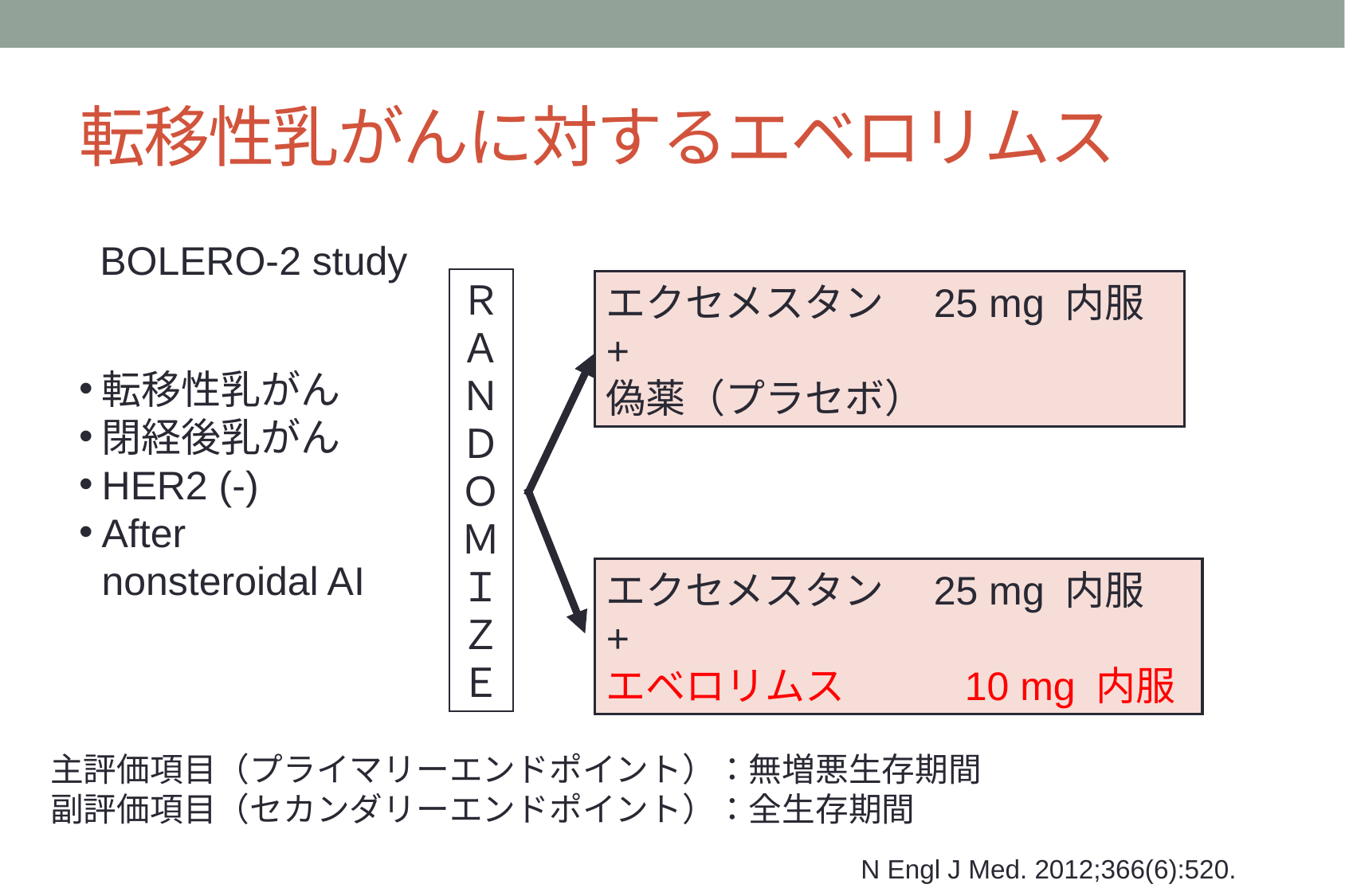

# 転移性乳がんに対するエベロリムス
BOLERO-2 study
Ｒ
Ａ
Ｎ
Ｄ
Ｏ
Ｍ
Ｉ
Ｚ
Ｅ
エクセメスタン　25 mg 内服 +
偽薬（プラセボ）

転移性乳がん
閉経後乳がん
HER2 (-)
After nonsteroidal AI

エクセメスタン　25 mg 内服
+
エベロリムス 	10 mg 内服
主評価項目（プライマリーエンドポイント）：無増悪生存期間
副評価項目（セカンダリーエンドポイント）：全生存期間
N Engl J Med. 2012;366(6):520.